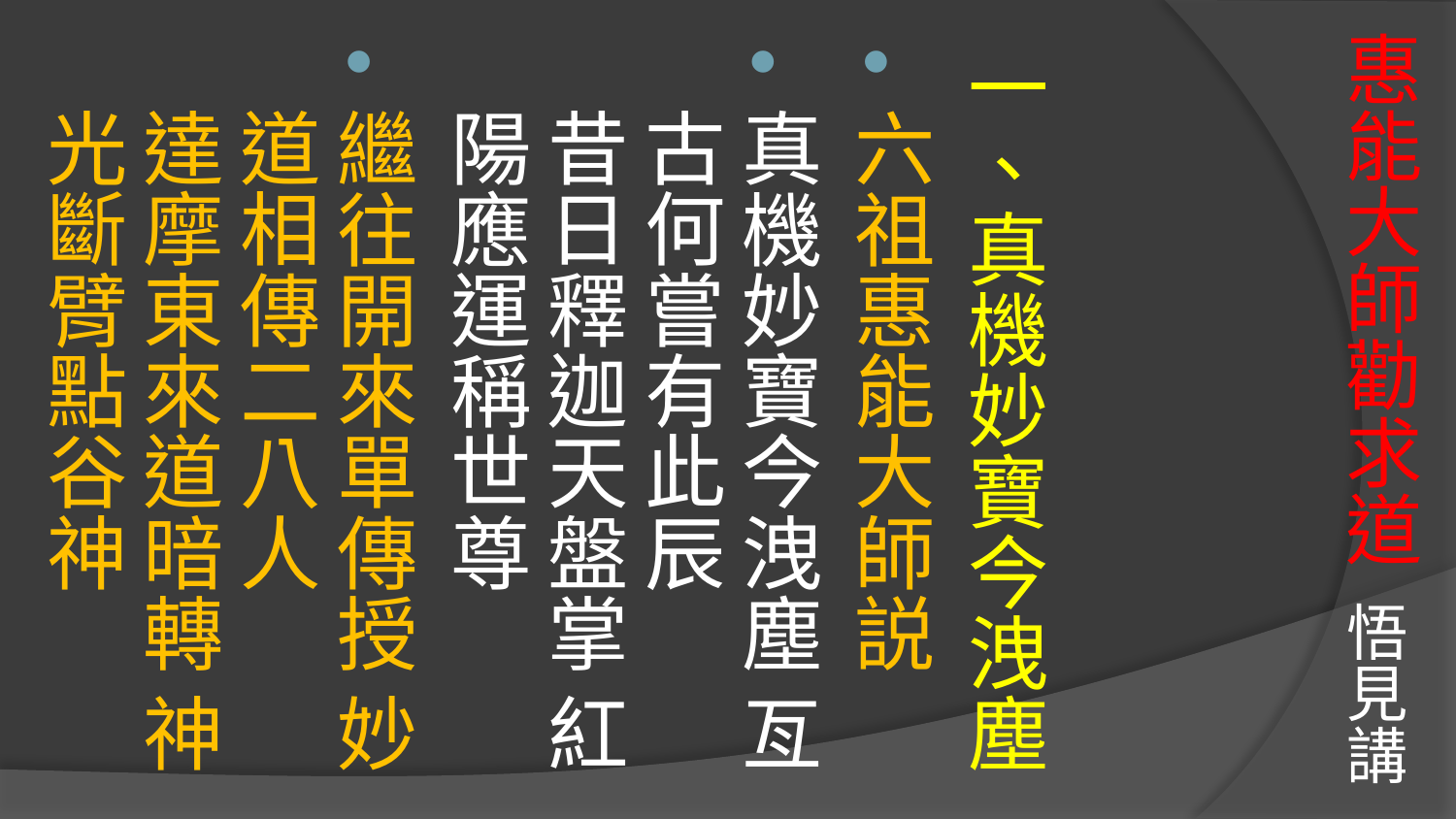

# 惠能大師勸求道  悟見講
一、真機妙寶今洩塵
六祖惠能大師説
真機妙寶今洩塵 亙古何嘗有此辰 
昔日釋迦天盤掌 紅陽應運稱世尊
繼往開來單傳授 妙道相傳二八人
達摩東來道暗轉 神光斷臂點谷神